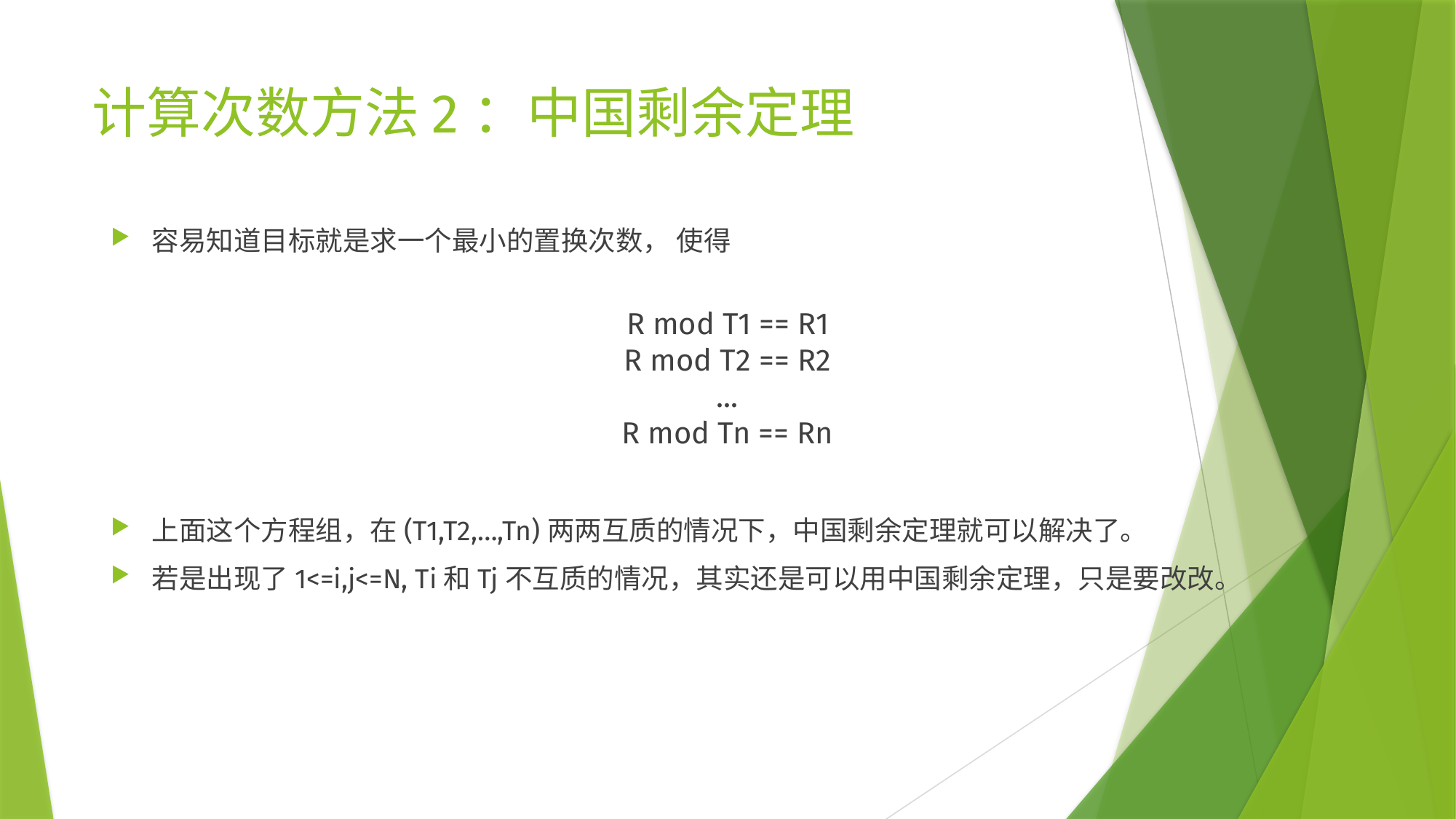

# 计算次数方法2：中国剩余定理
容易知道目标就是求一个最小的置换次数， 使得
R mod T1 == R1
R mod T2 == R2
...
R mod Tn == Rn

上面这个方程组，在(T1,T2,…,Tn)两两互质的情况下，中国剩余定理就可以解决了。
若是出现了1<=i,j<=N, Ti和Tj不互质的情况，其实还是可以用中国剩余定理，只是要改改。